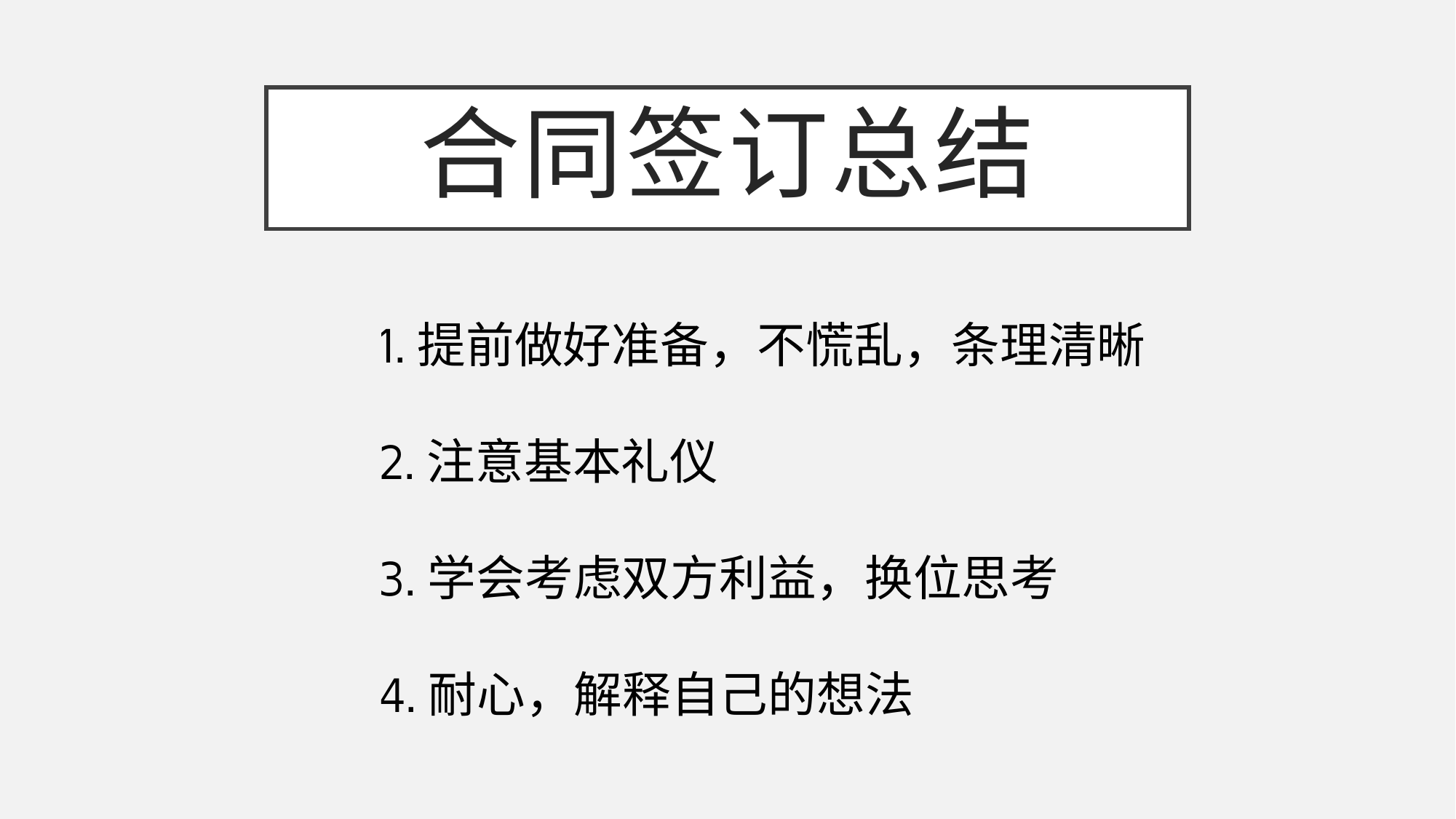

# 合同签订总结
1.提前做好准备，不慌乱，条理清晰

2.注意基本礼仪

3.学会考虑双方利益，换位思考

4.耐心，解释自己的想法